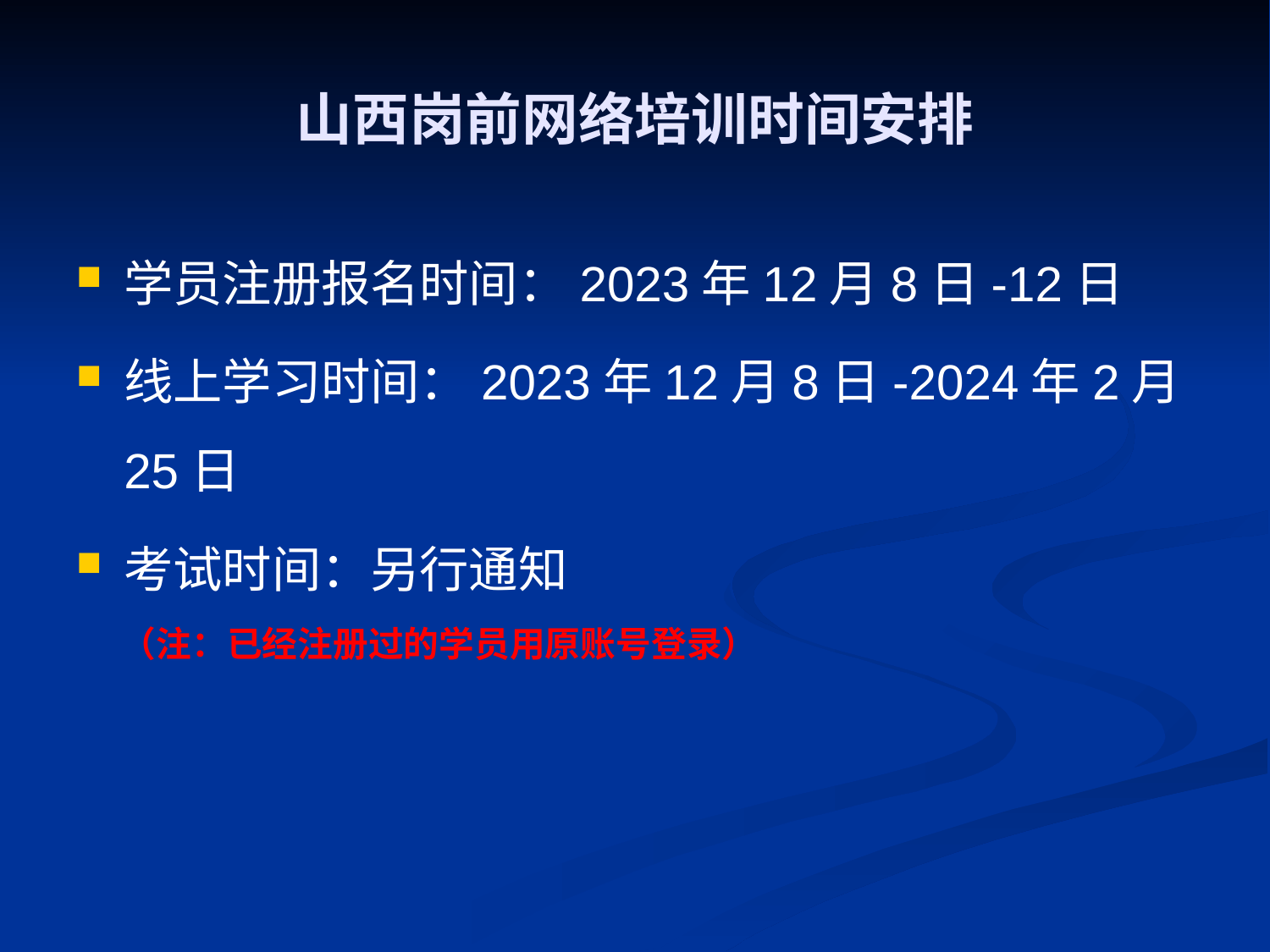

# 山西岗前网络培训时间安排
学员注册报名时间：2023年12月8日-12日
线上学习时间：2023年12月8日-2024年2月25日
考试时间：另行通知
   （注：已经注册过的学员用原账号登录）